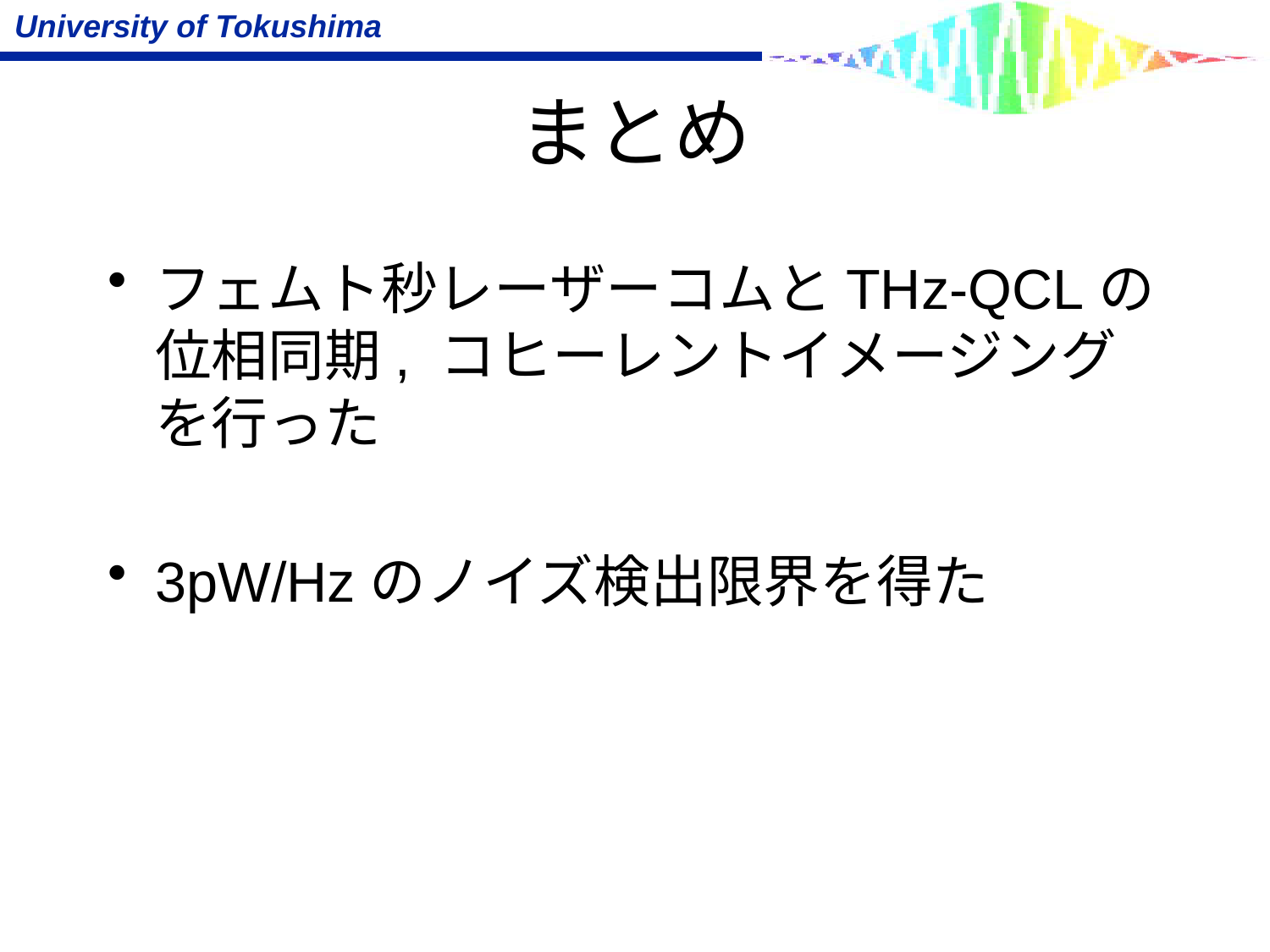

# まとめ
フェムト秒レーザーコムとTHz-QCLの位相同期, コヒーレントイメージングを行った

3pW/Hzのノイズ検出限界を得た